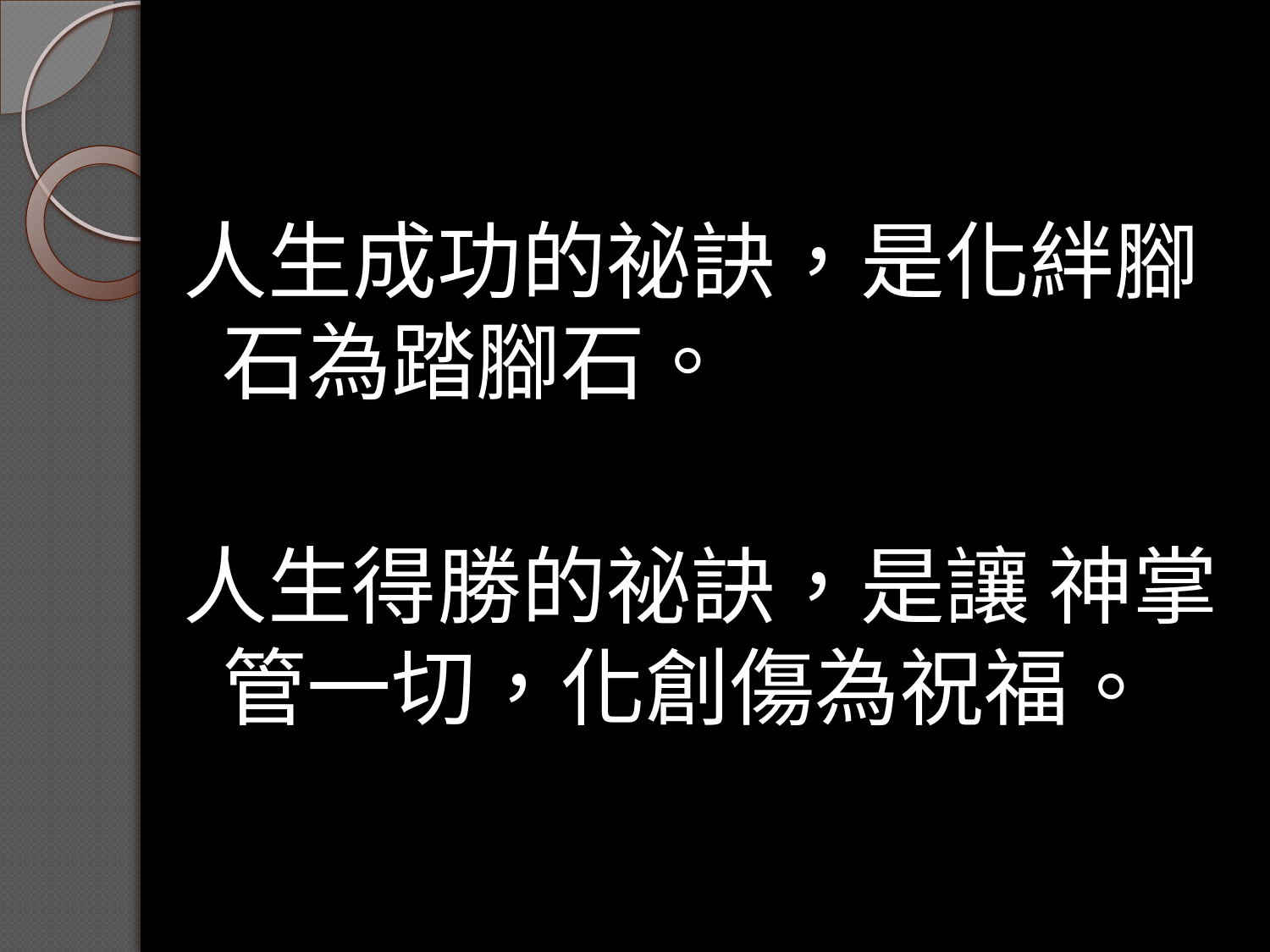

人生成功的祕訣，是化絆腳石為踏腳石。

人生得勝的祕訣，是讓 神掌管一切，化創傷為祝福。